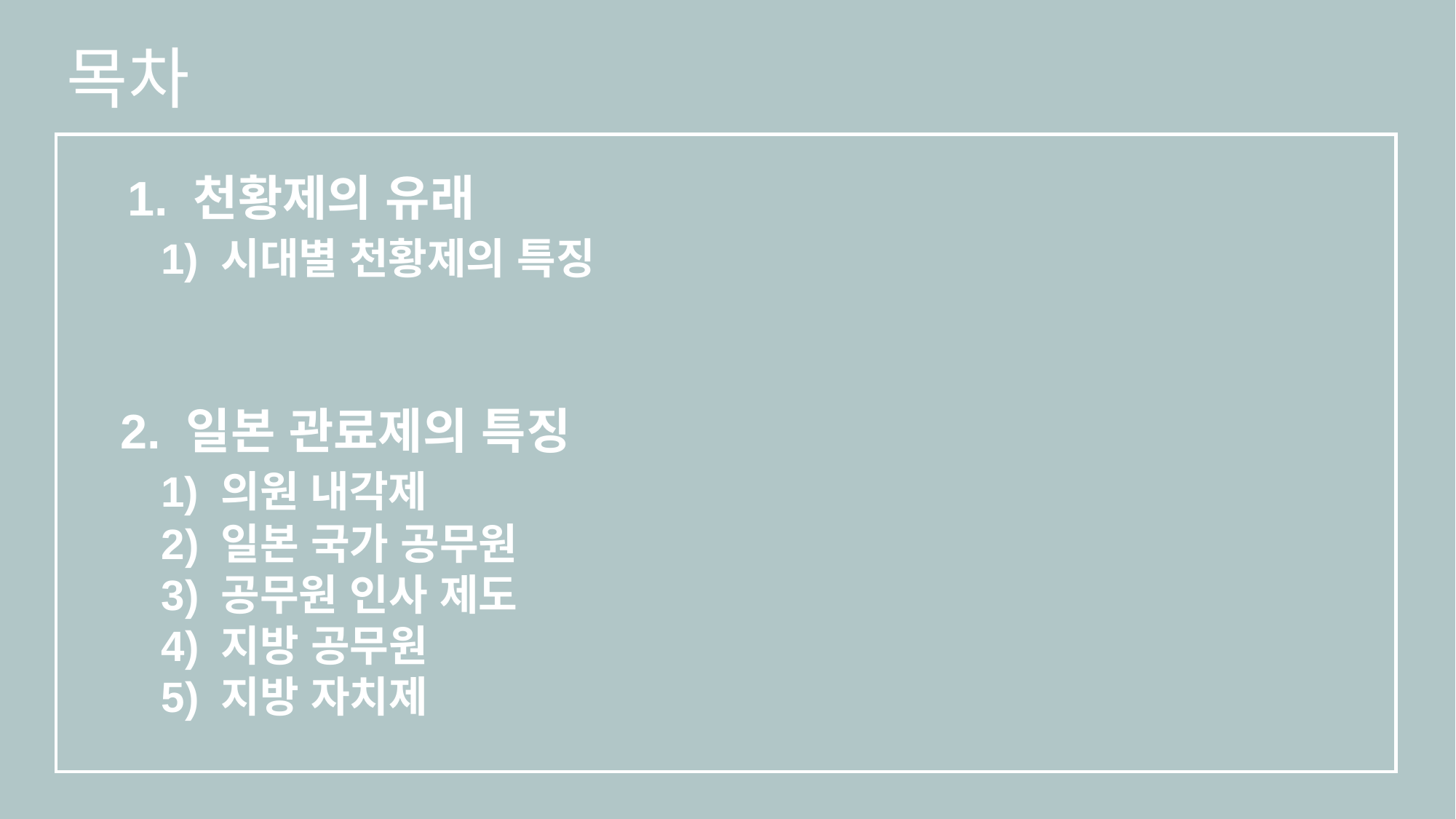

목차

        1. 천황제의 유래
       1) 시대별 천황제의 특징

    2. 일본 관료제의 특징
       1) 의원 내각제
        2) 일본 국가 공무원
        3) 공무원 인사 제도
        4) 지방 공무원
        5) 지방 자치제